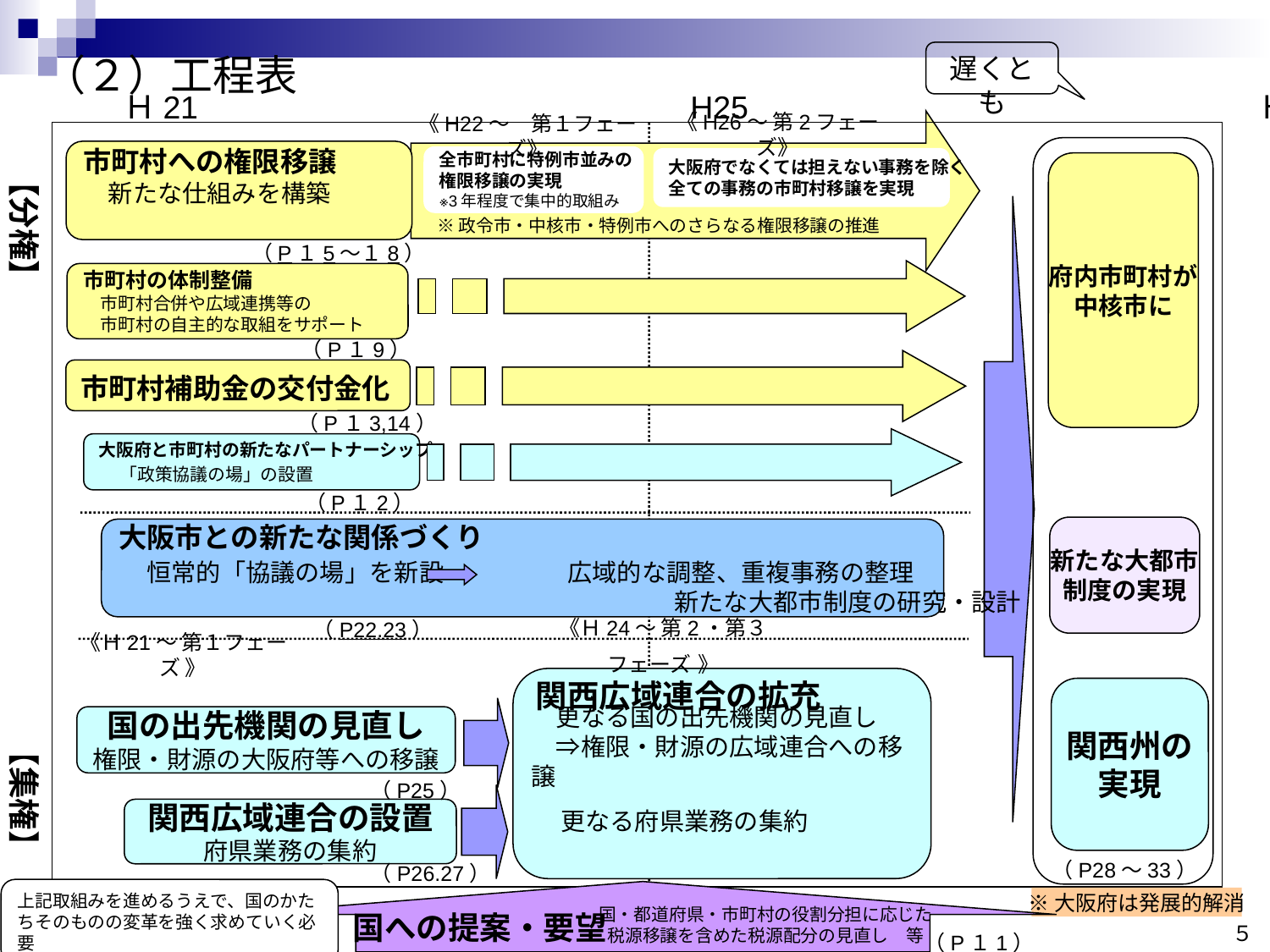

# （２）工程表
遅くとも

【分権】
 Ｈ21　　　　     　　　　                          H25　　　　　              　   　　　　　　Ｈ30

《H26～ 第2フェーズ》
《H22～　第１フェーズ》

市町村への権限移譲
　新たな仕組みを構築

全市町村に特例市並みの
権限移譲の実現
※3年程度で集中的取組み
大阪府でなくては担えない事務を除く
全ての事務の市町村移譲を実現
府内市町村が
中核市に

※政令市・中核市・特例市へのさらなる権限移譲の推進
（P１5～１8）

市町村の体制整備
　市町村合併や広域連携等の
　市町村の自主的な取組をサポート
（P１9）

市町村補助金の交付金化

（P１3,14）

大阪府と市町村の新たなパートナーシップ
　「政策協議の場」の設置
（P１2）

新たな大都市
制度の実現
大阪市との新たな関係づくり
　恒常的「協議の場」を新設　　　　　広域的な調整、重複事務の整理
　　　　　　　　　　　　　　　　　　　　 　　 新たな大都市制度の研究・設計

（P22.23）
《Ｈ24～ 第2・第３フェーズ 》
《Ｈ21～ 第１フェーズ 》

【集権】
関西広域連合の拡充

関西州の
実現

国の出先機関の見直し
権限・財源の大阪府等への移譲
　更なる国の出先機関の見直し
　⇒権限・財源の広域連合への移譲
（P25）

　更なる府県業務の集約

関西広域連合の設置
府県業務の集約
（P28～33）
（P26.27）

※大阪府は発展的解消
上記取組みを進めるうえで、国のかたちそのものの変革を強く求めていく必要
国・都道府県・市町村の役割分担に応じた
税源移譲を含めた税源配分の見直し　等
国への提案・要望
５
（P１1）